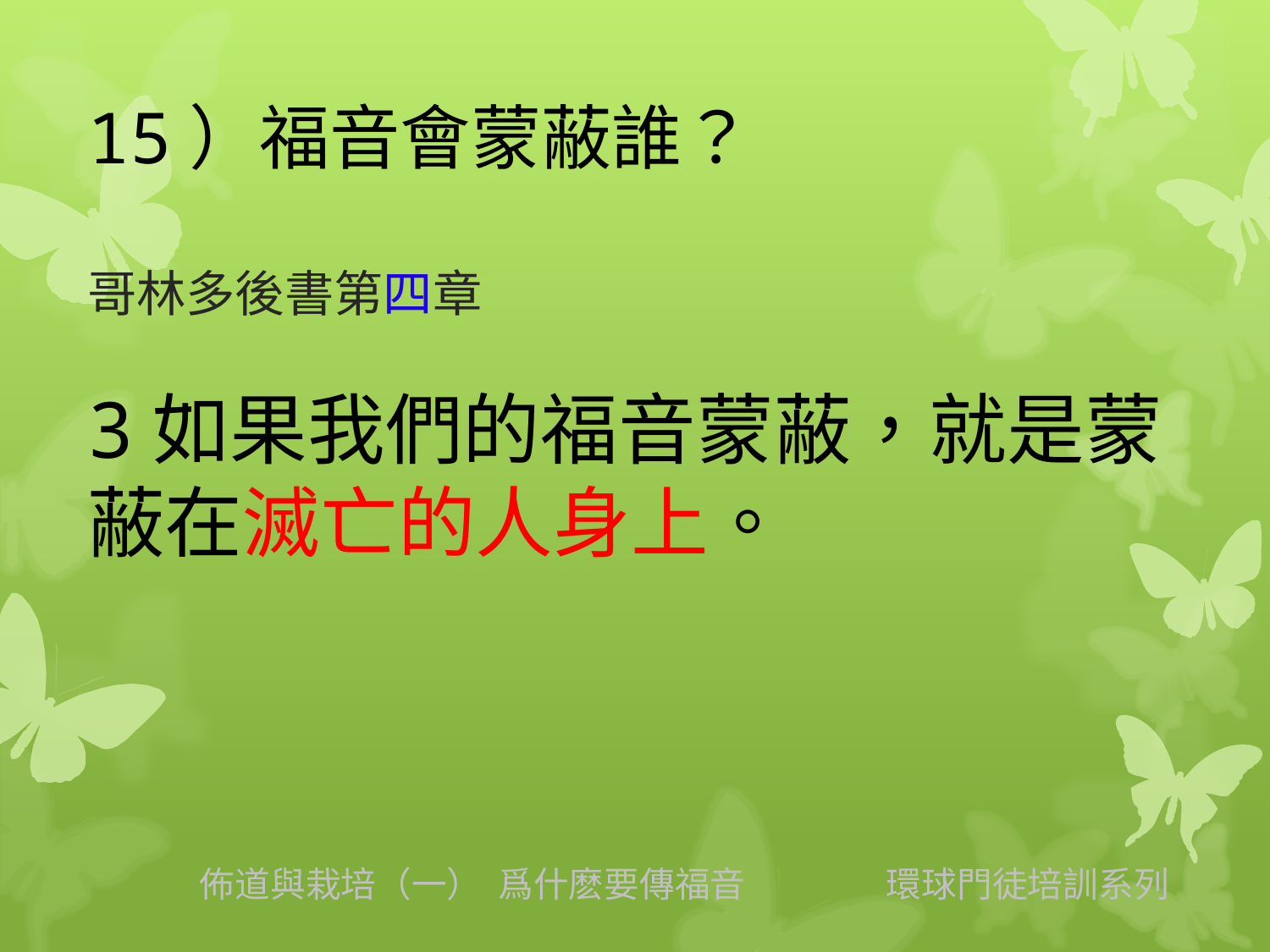

15）福音會蒙蔽誰？

哥林多後書第四章

3如果我們的福音蒙蔽，就是蒙蔽在滅亡的人身上。